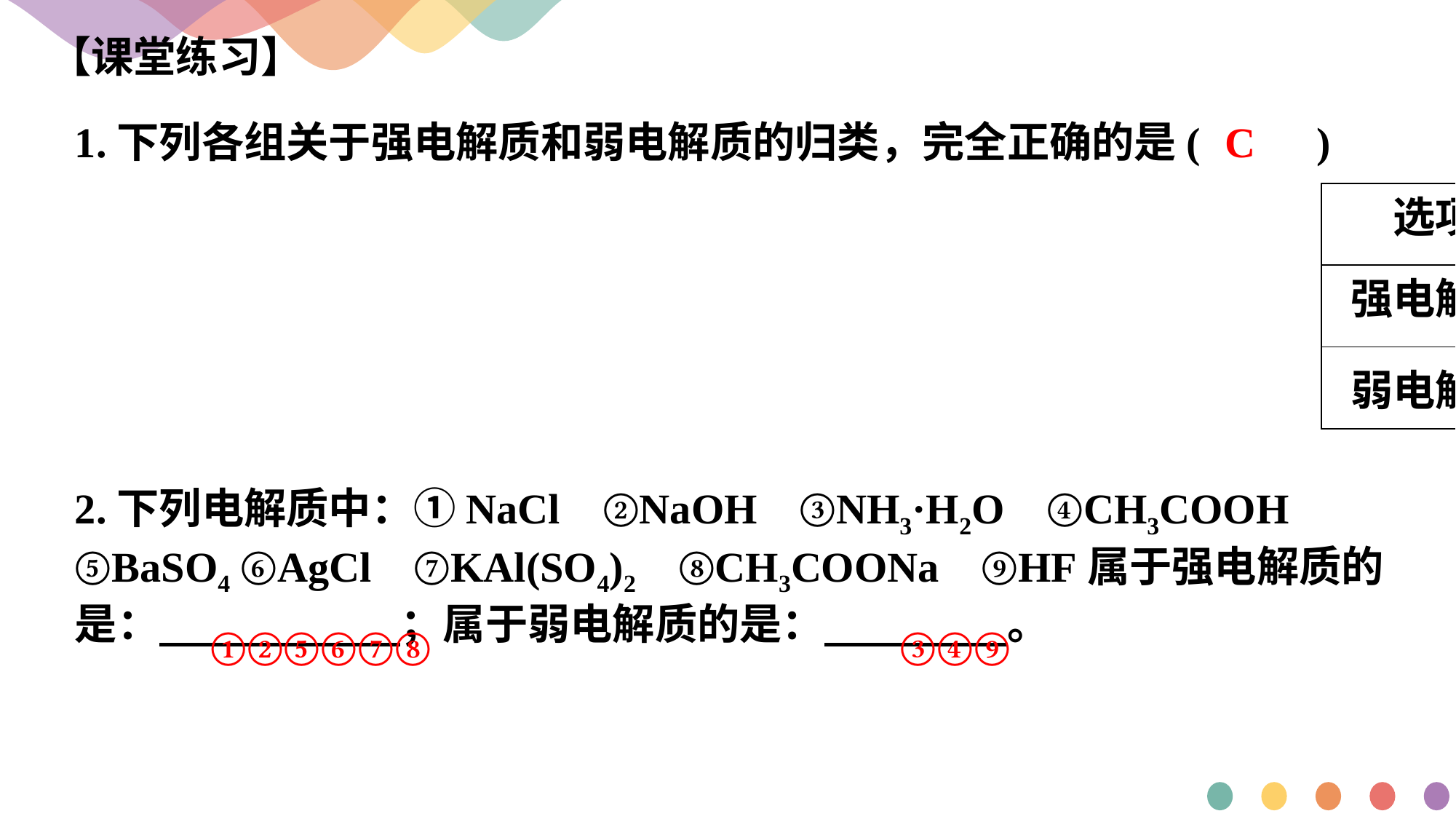

【课堂练习】
1.下列各组关于强电解质和弱电解质的归类，完全正确的是(           )
C
| 选项 | A | B | C | D |
| --- | --- | --- | --- | --- |
| 强电解质 | CH3COOH | NaCl | CaCO3 | HNO3 |
| 弱电解质 | H2O | NH3 | HClO | 石灰水 |
2.下列电解质中：①NaCl    ②NaOH    ③NH3·H2O    ④CH3COOH    ⑤BaSO4 ⑥AgCl    ⑦KAl(SO4)2    ⑧CH3COONa    ⑨HF属于强电解质的是：                         ；属于弱电解质的是：                   。

③④⑨
①②⑤⑥⑦⑧